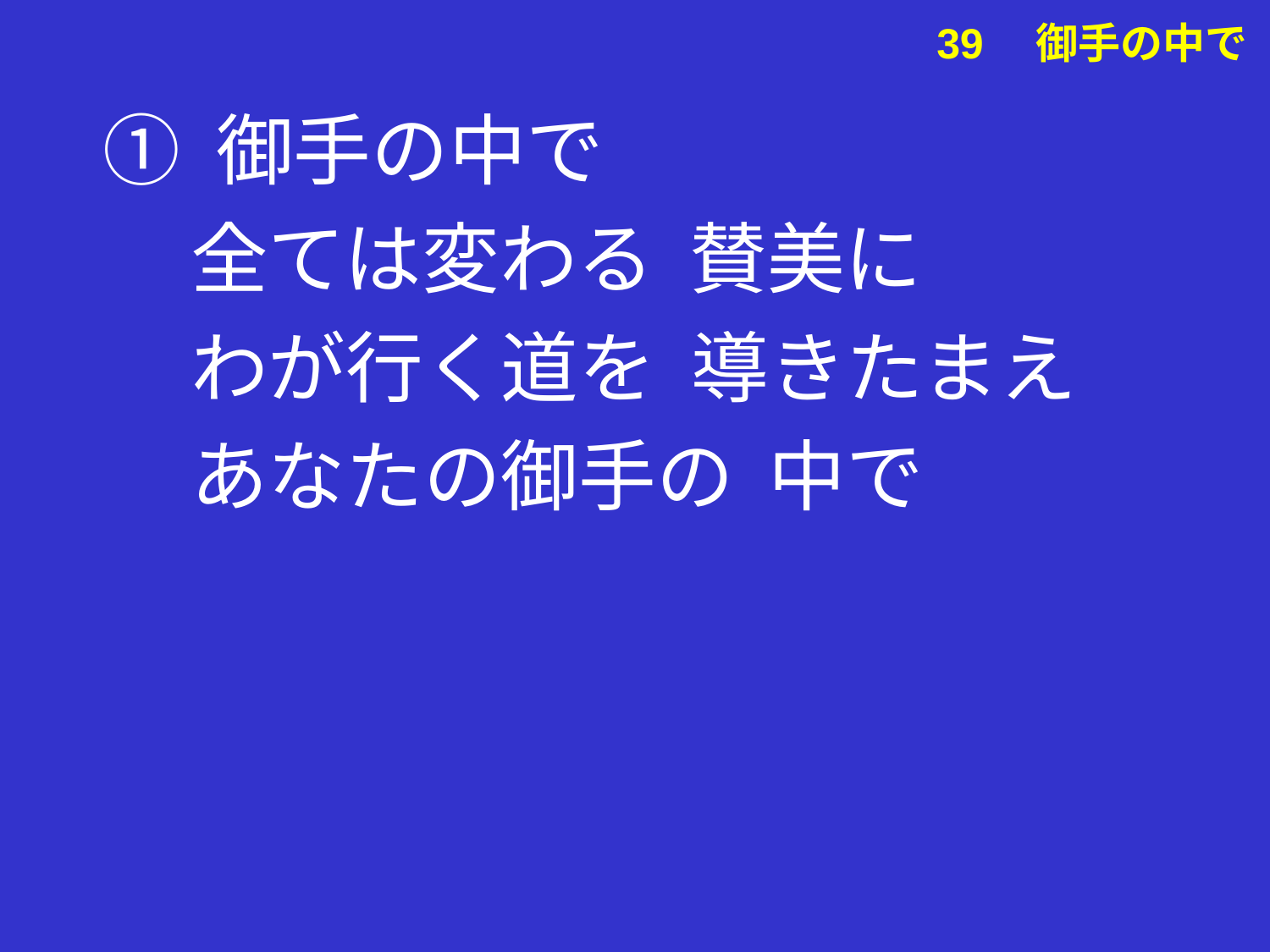

① 御手の中で
    全ては変わる  賛美に
    わが行く道を  導きたまえ
    あなたの御手の  中で

# 39　御手の中で